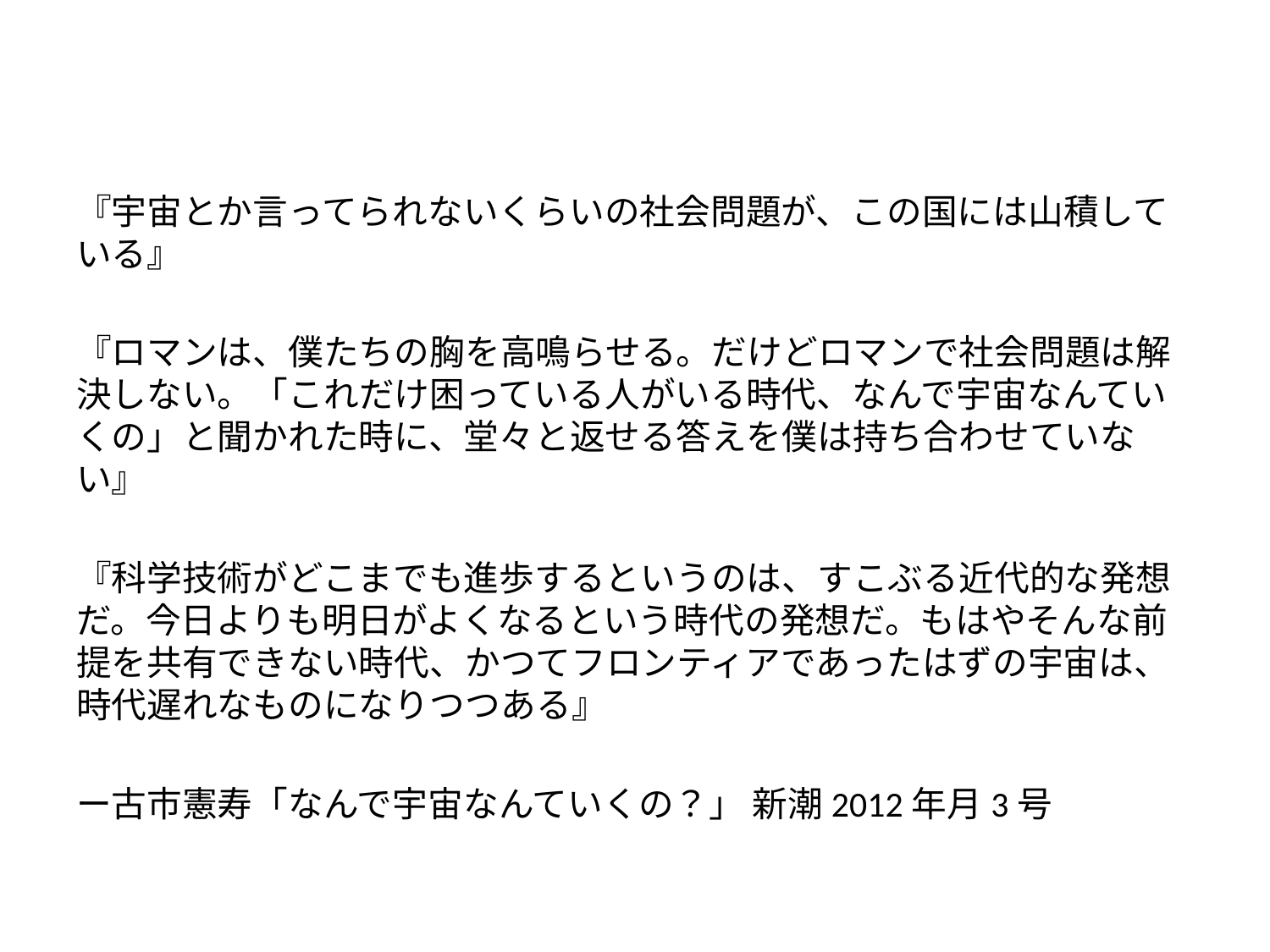

『宇宙とか言ってられないくらいの社会問題が、この国には山積している』

『ロマンは、僕たちの胸を高鳴らせる。だけどロマンで社会問題は解決しない。「これだけ困っている人がいる時代、なんで宇宙なんていくの」と聞かれた時に、堂々と返せる答えを僕は持ち合わせていない』

『科学技術がどこまでも進歩するというのは、すこぶる近代的な発想だ。今日よりも明日がよくなるという時代の発想だ。もはやそんな前提を共有できない時代、かつてフロンティアであったはずの宇宙は、時代遅れなものになりつつある』

ー古市憲寿「なんで宇宙なんていくの？」 新潮2012年月3号